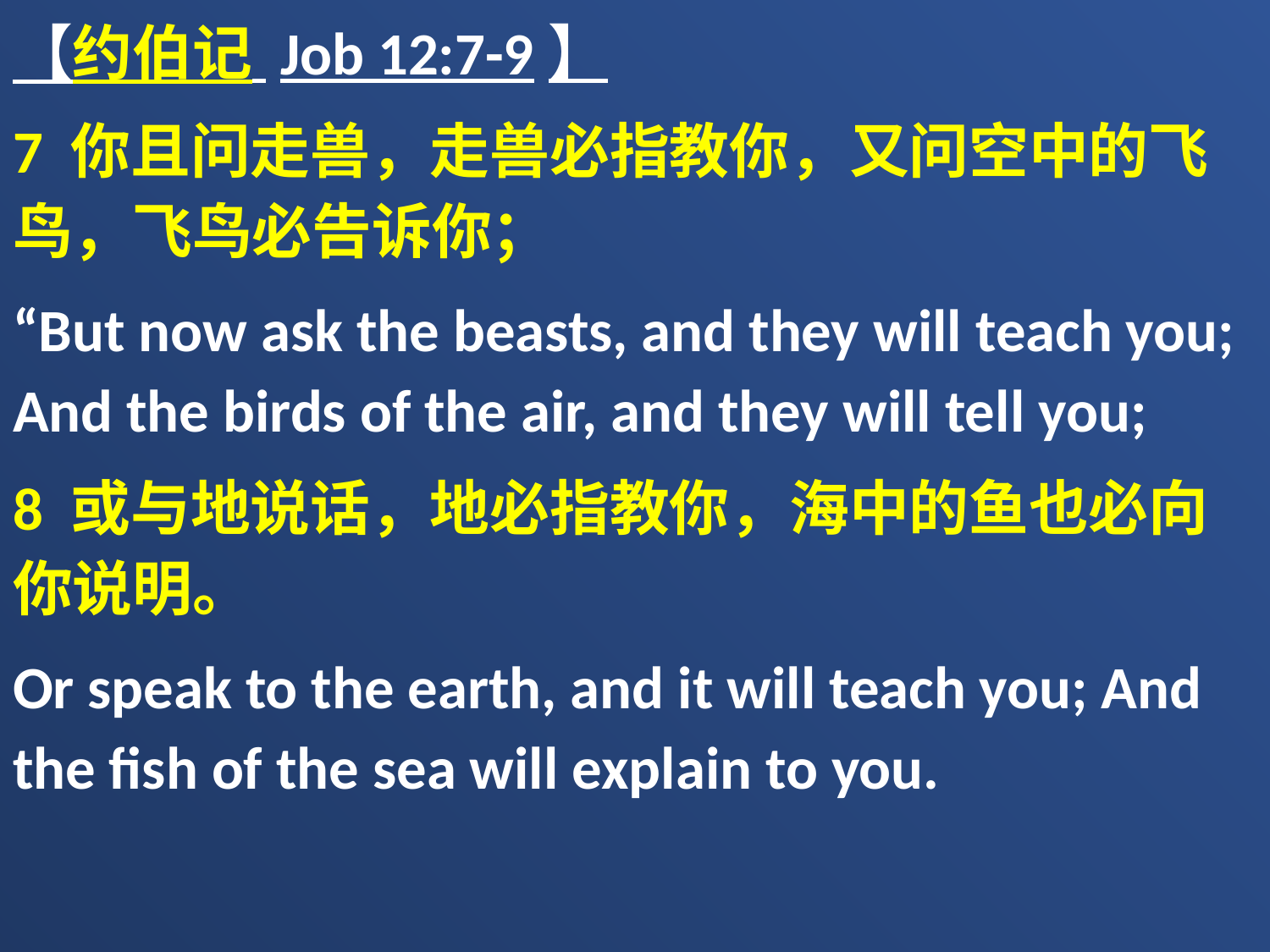

【约伯记 Job 12:7-9】
7 你且问走兽，走兽必指教你，又问空中的飞鸟，飞鸟必告诉你；
“But now ask the beasts, and they will teach you; And the birds of the air, and they will tell you;
8 或与地说话，地必指教你，海中的鱼也必向你说明。
Or speak to the earth, and it will teach you; And the fish of the sea will explain to you.